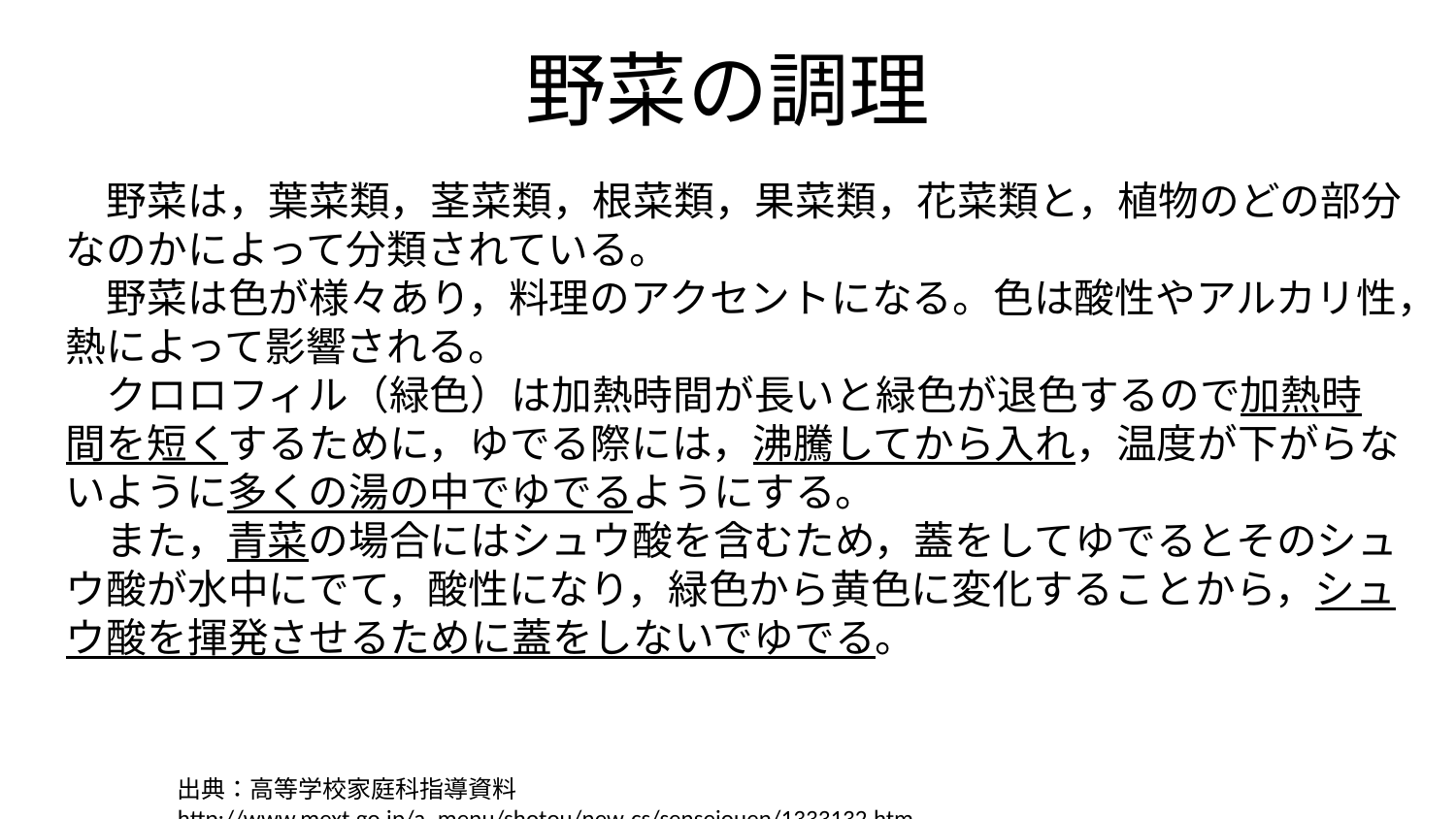

# 野菜の調理
　野菜は，葉菜類，茎菜類，根菜類，果菜類，花菜類と，植物のどの部分なのかによって分類されている。
　野菜は色が様々あり，料理のアクセントになる。色は酸性やアルカリ性，熱によって影響される。
　クロロフィル（緑色）は加熱時間が長いと緑色が退色するので加熱時間を短くするために，ゆでる際には，沸騰してから入れ，温度が下がらないように多くの湯の中でゆでるようにする。
　また，青菜の場合にはシュウ酸を含むため，蓋をしてゆでるとそのシュウ酸が水中にでて，酸性になり，緑色から黄色に変化することから，シュウ酸を揮発させるために蓋をしないでゆでる。
出典：高等学校家庭科指導資料　　http://www.mext.go.jp/a_menu/shotou/new-cs/senseiouen/1333132.htm